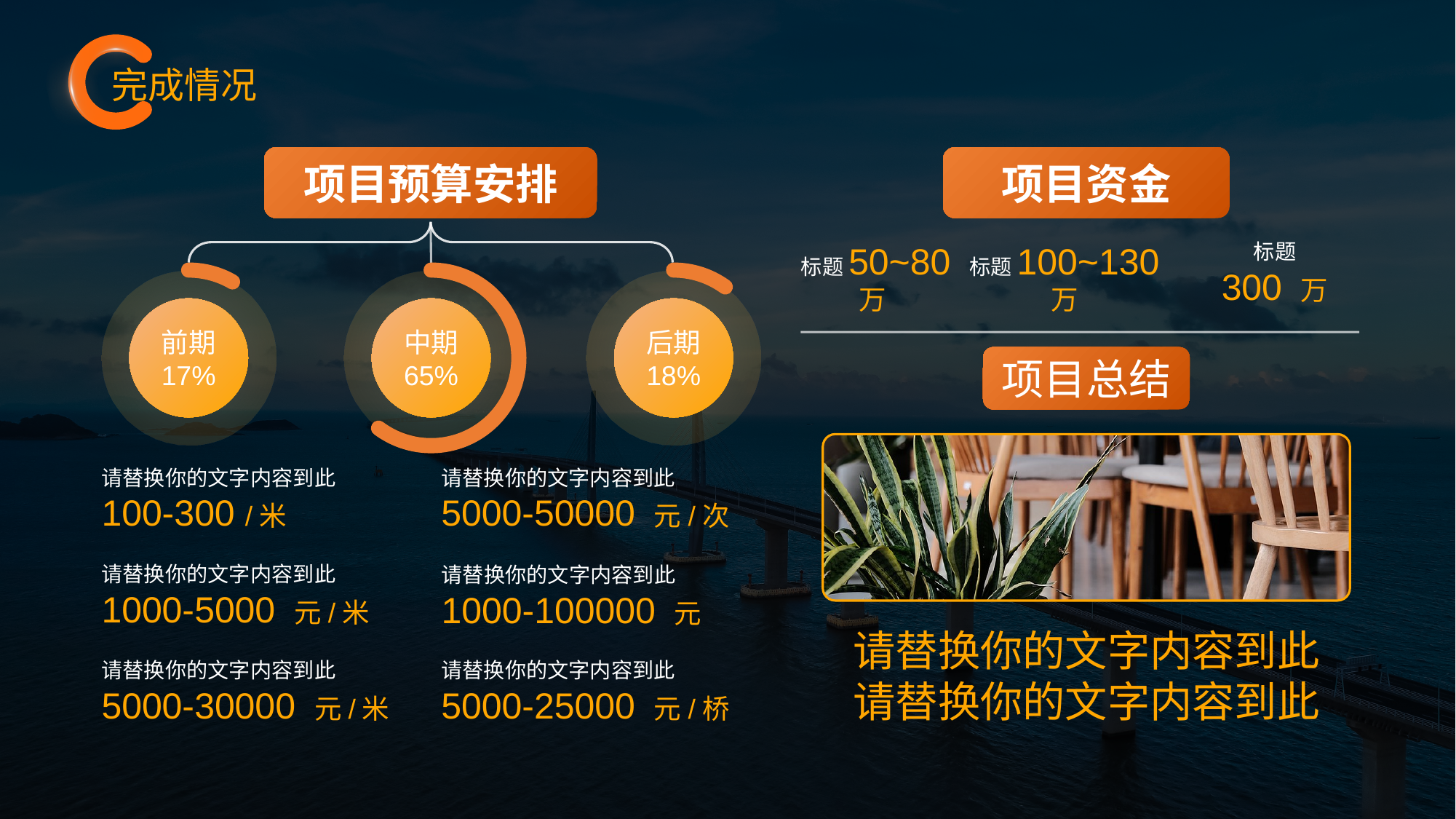

完成情况

项目预算安排

前期
17%

中期
65%

后期
18%
项目资金
标题50~80 万
标题100~130 万
标题
300 万
项目总结

请替换你的文字内容到此
100-300 /米
请替换你的文字内容到此
5000-50000 元/次
请替换你的文字内容到此
1000-5000 元/米
请替换你的文字内容到此
1000-100000 元
请替换你的文字内容到此
请替换你的文字内容到此

请替换你的文字内容到此
5000-30000 元/米
请替换你的文字内容到此
5000-25000 元/桥